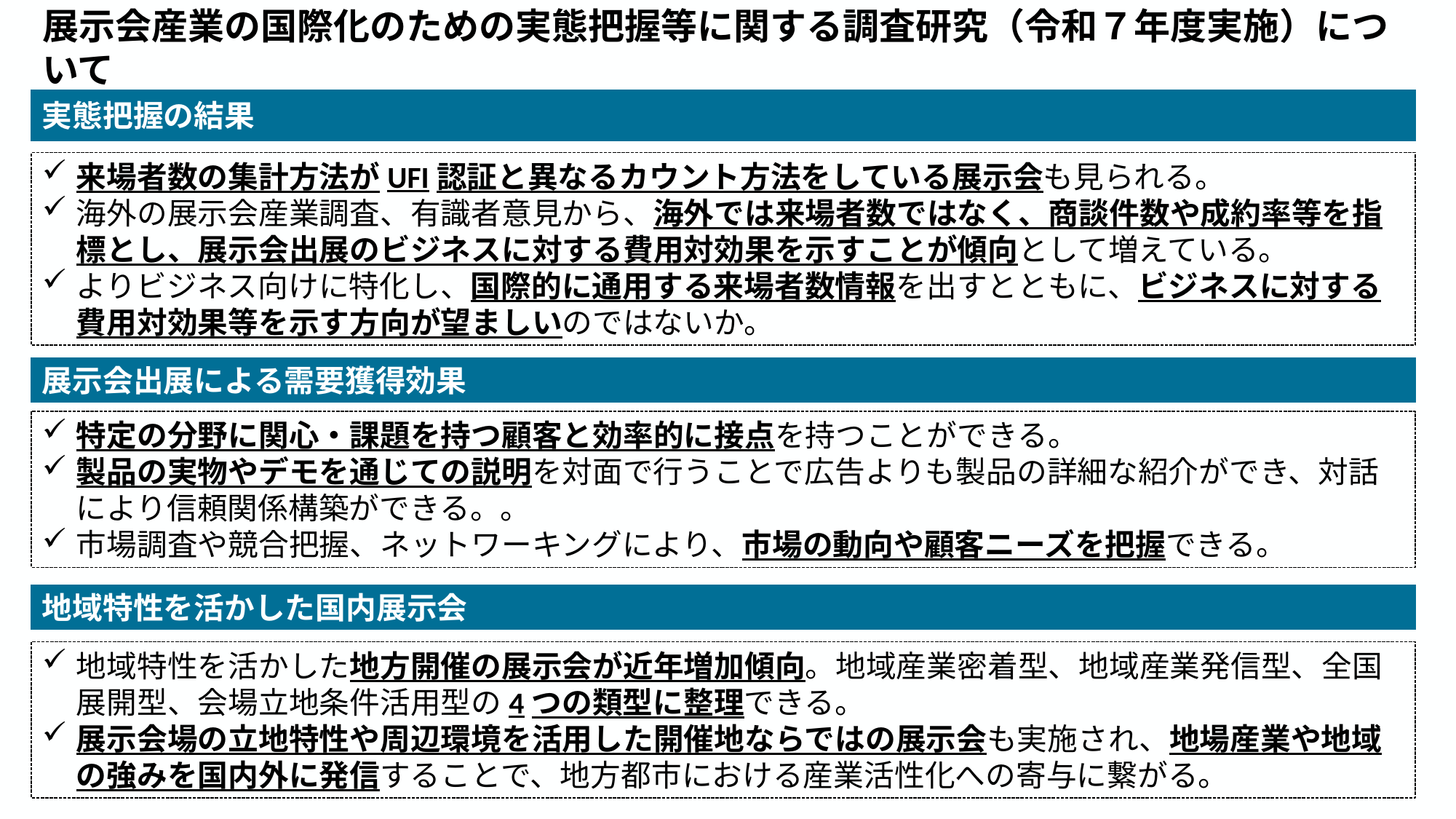

# 展示会産業の国際化のための実態把握等に関する調査研究（令和７年度実施）について
実態把握の結果
来場者数の集計方法がUFI認証と異なるカウント方法をしている展示会も見られる。
海外の展示会産業調査、有識者意見から、海外では来場者数ではなく、商談件数や成約率等を指標とし、展示会出展のビジネスに対する費用対効果を示すことが傾向として増えている。
よりビジネス向けに特化し、国際的に通用する来場者数情報を出すとともに、ビジネスに対する費用対効果等を示す方向が望ましいのではないか。
展示会出展による需要獲得効果
特定の分野に関心・課題を持つ顧客と効率的に接点を持つことができる。
製品の実物やデモを通じての説明を対面で行うことで広告よりも製品の詳細な紹介ができ、対話により信頼関係構築ができる。。
市場調査や競合把握、ネットワーキングにより、市場の動向や顧客ニーズを把握できる。
地域特性を活かした国内展示会
地域特性を活かした地方開催の展示会が近年増加傾向。地域産業密着型、地域産業発信型、全国展開型、会場立地条件活用型の4つの類型に整理できる。
展示会場の立地特性や周辺環境を活用した開催地ならではの展示会も実施され、地場産業や地域の強みを国内外に発信することで、地方都市における産業活性化への寄与に繋がる。